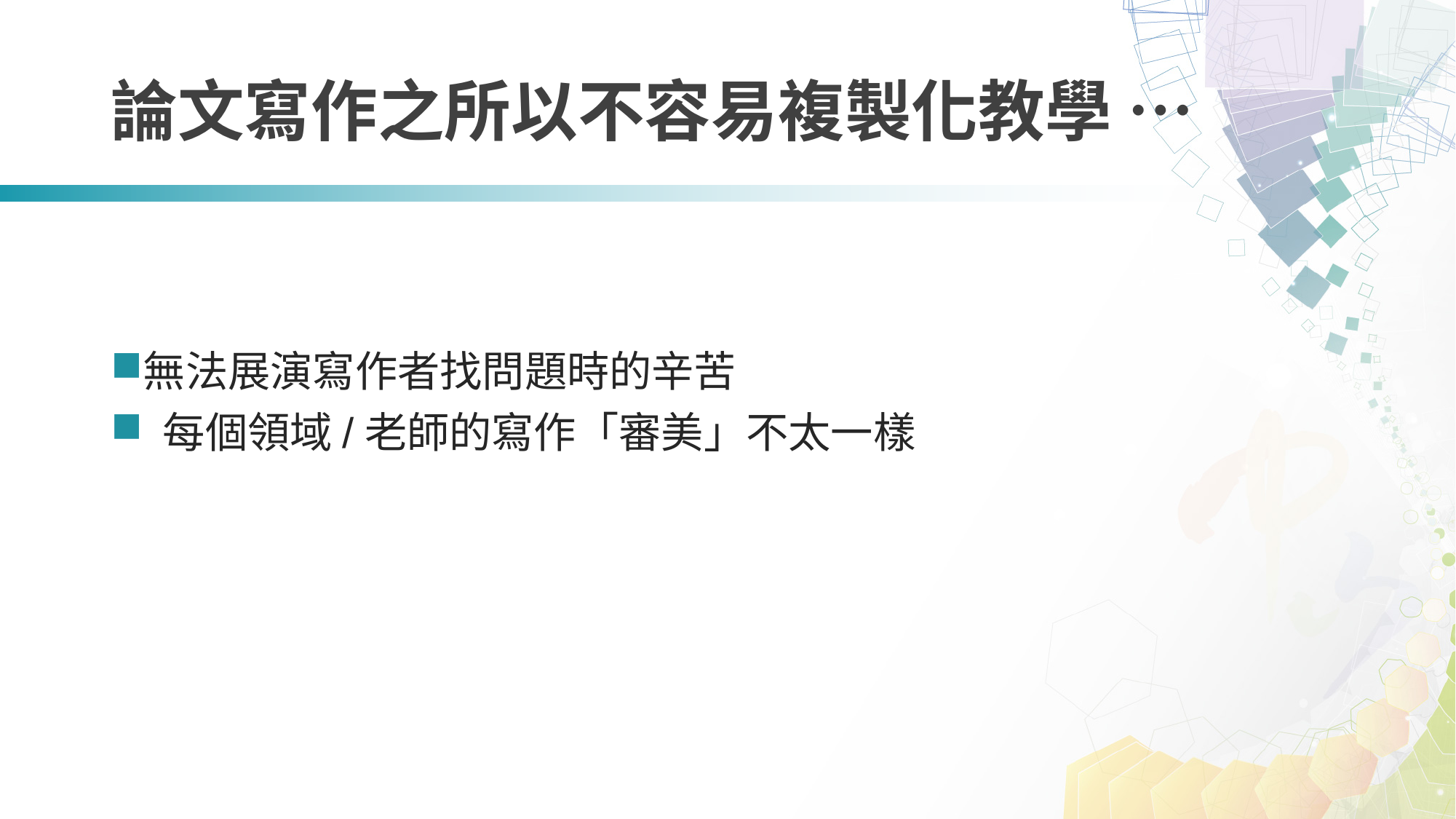

# 論文寫作之所以不容易複製化教學 …

無法展演寫作者找問題時的辛苦
 每個領域/老師的寫作「審美」不太一樣